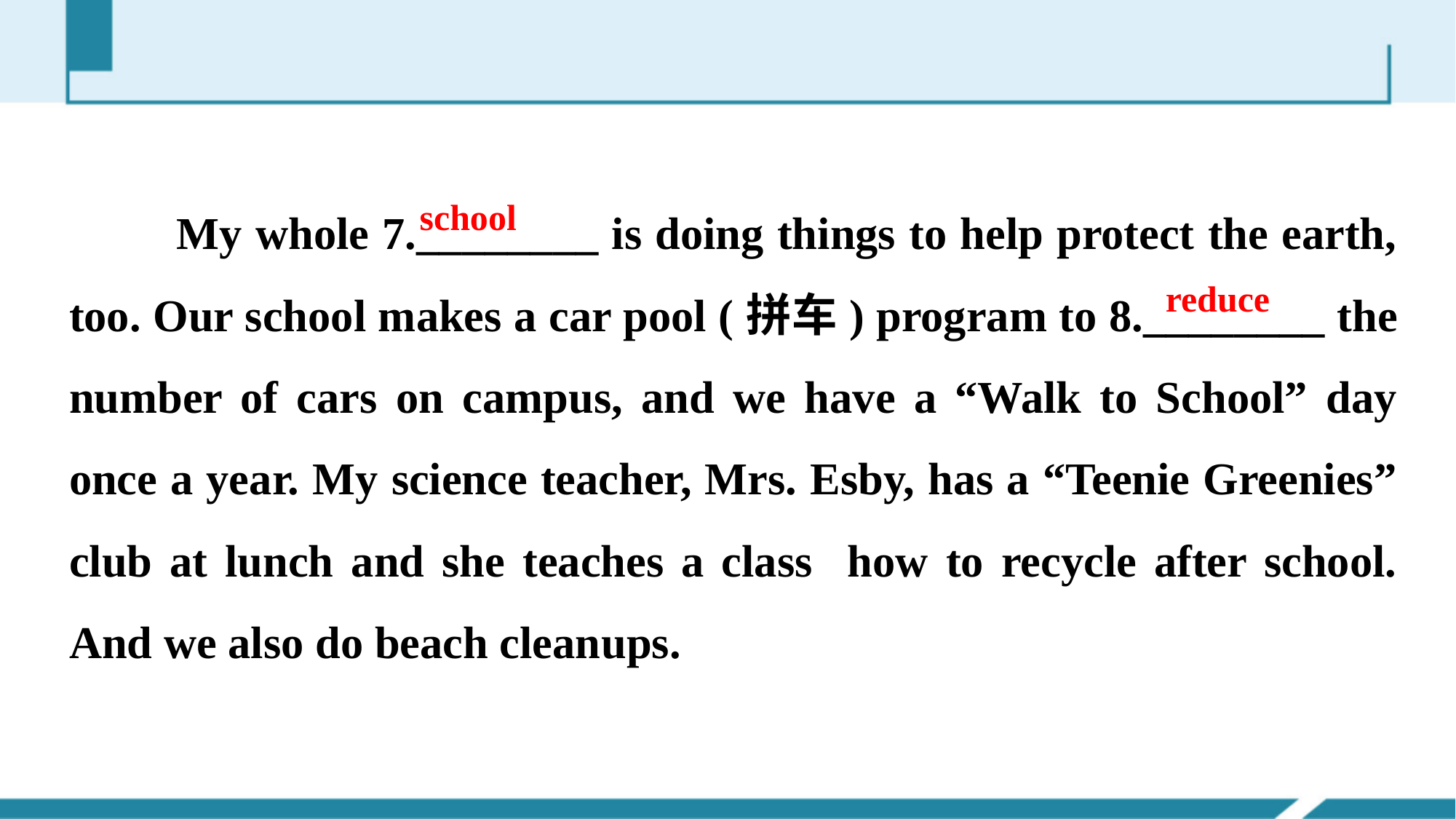

My whole 7.________ is doing things to help protect the earth, too. Our school makes a car pool (拼车) program to 8.________ the number of cars on campus, and we have a “Walk to School” day once a year. My science teacher, Mrs. Esby, has a “Teenie Greenies” club at lunch and she teaches a class  how to recycle after school. And we also do beach clean­ups.
school
reduce